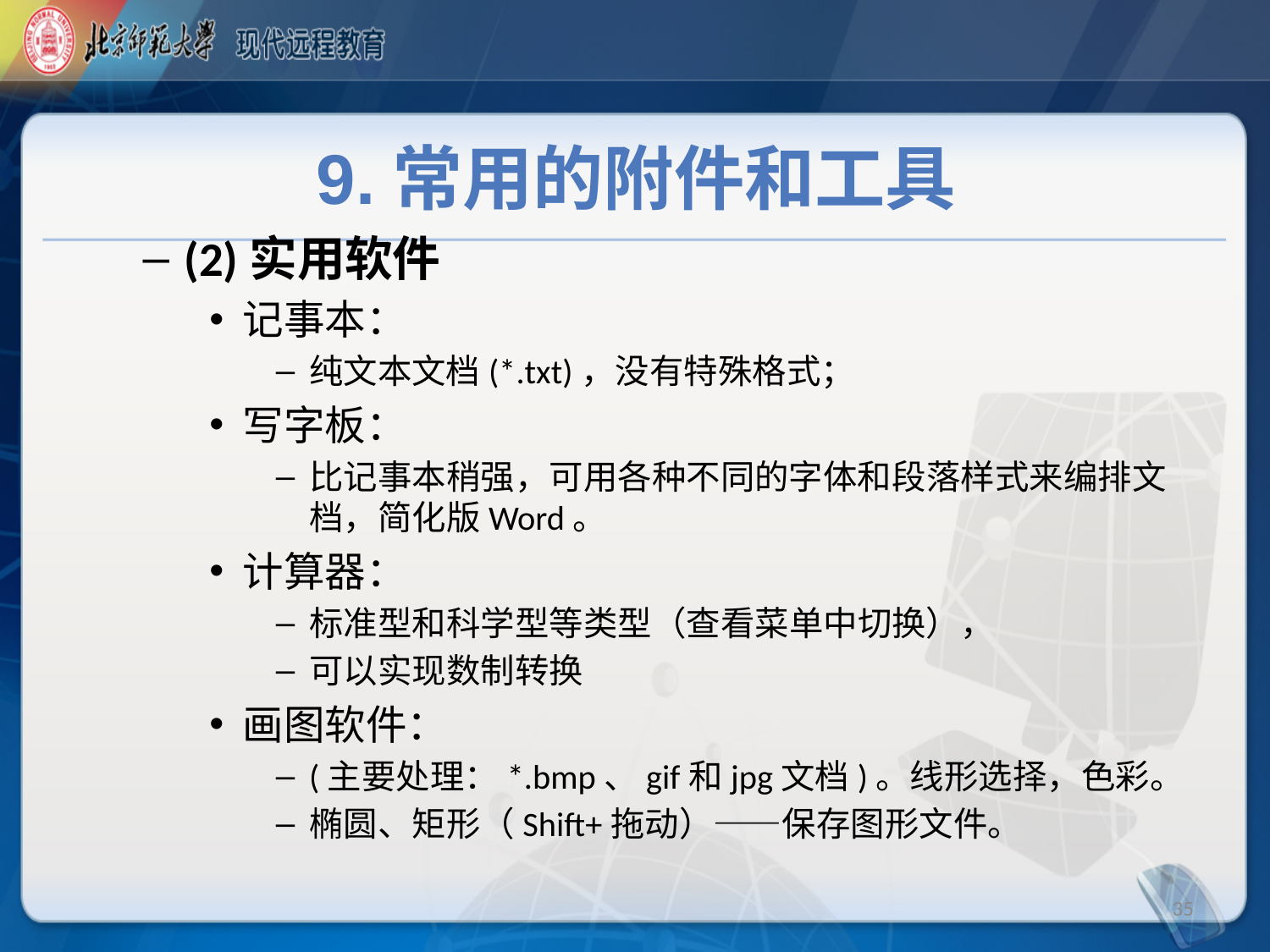

# 9.常用的附件和工具
(2)实用软件
记事本：
纯文本文档(*.txt)，没有特殊格式；
写字板：
比记事本稍强，可用各种不同的字体和段落样式来编排文档，简化版Word。
计算器：
标准型和科学型等类型（查看菜单中切换），
可以实现数制转换
画图软件：
(主要处理：*.bmp、gif和jpg文档)。线形选择，色彩。
椭圆、矩形（Shift+拖动）——保存图形文件。
35